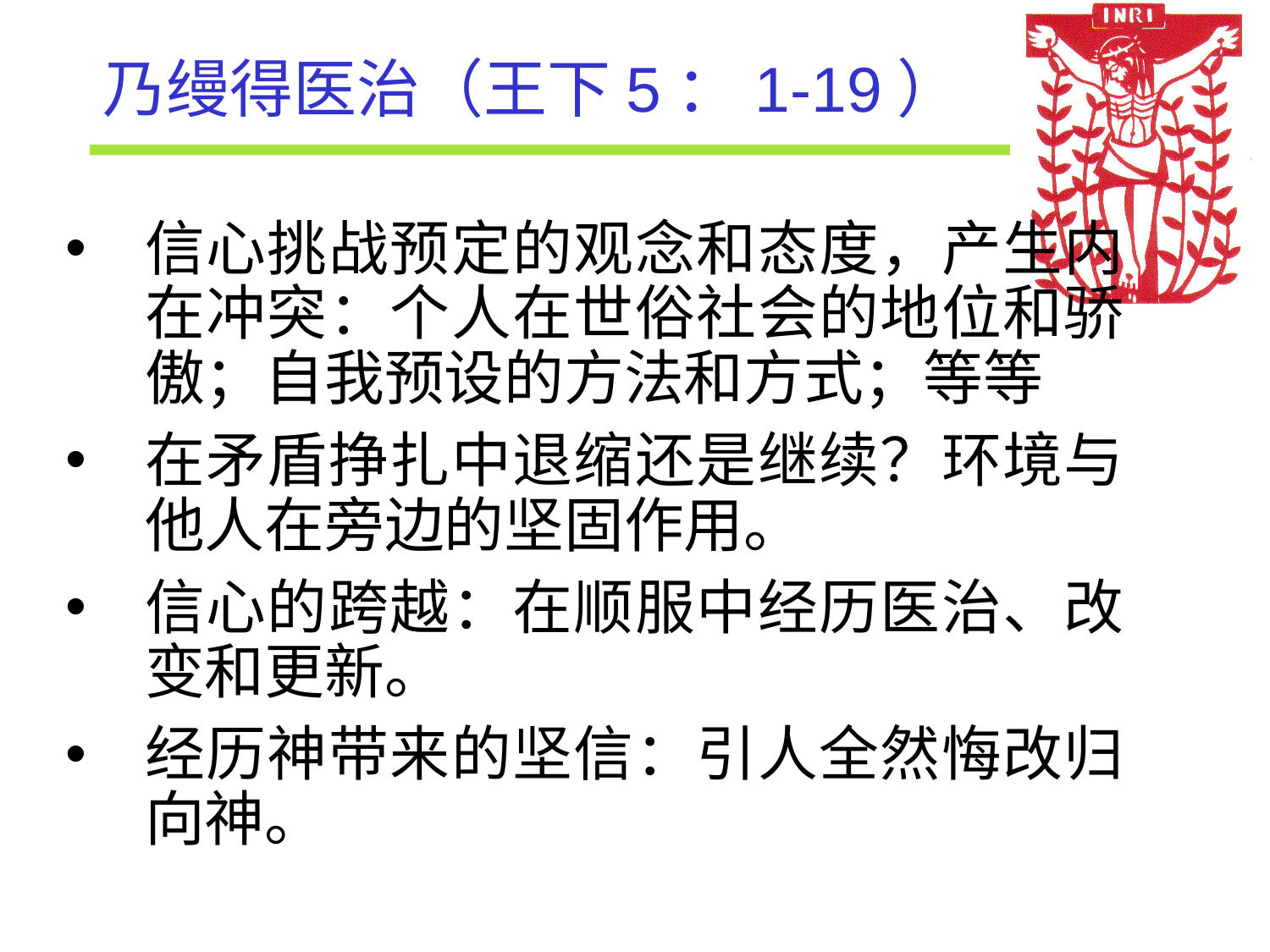

# 乃缦得医治（王下5：1-19）

信心挑战预定的观念和态度，产生内在冲突：个人在世俗社会的地位和骄傲；自我预设的方法和方式；等等
在矛盾挣扎中退缩还是继续？环境与他人在旁边的坚固作用。
信心的跨越：在顺服中经历医治、改变和更新。
经历神带来的坚信：引人全然悔改归向神。